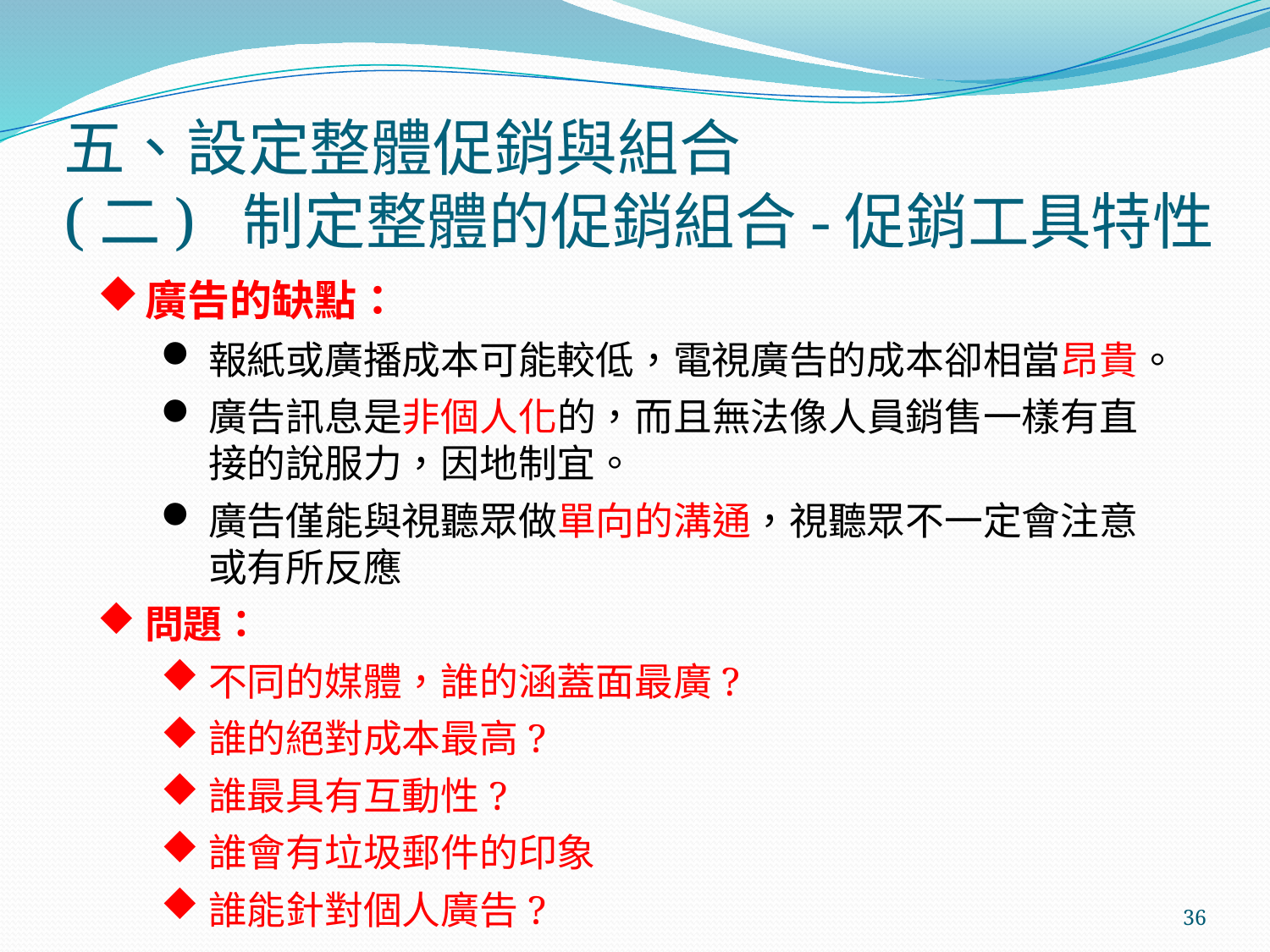

# 五、設定整體促銷與組合 (二)  制定整體的促銷組合-促銷工具特性
廣告的缺點：
報紙或廣播成本可能較低，電視廣告的成本卻相當昂貴。
廣告訊息是非個人化的，而且無法像人員銷售一樣有直接的說服力，因地制宜。
廣告僅能與視聽眾做單向的溝通，視聽眾不一定會注意或有所反應
問題：
不同的媒體，誰的涵蓋面最廣?
誰的絕對成本最高?
誰最具有互動性?
誰會有垃圾郵件的印象
誰能針對個人廣告?
36